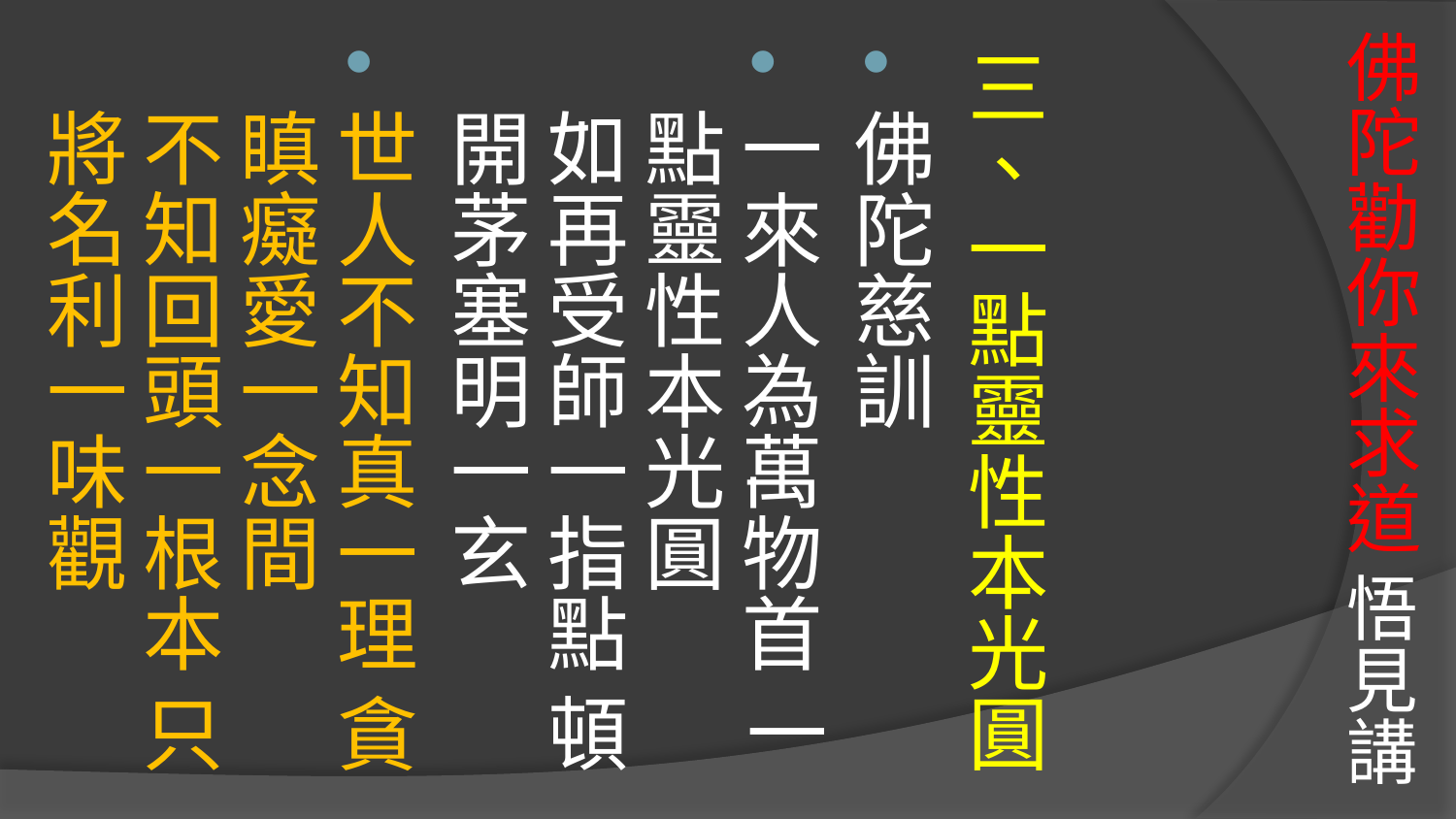

# 佛陀勸你來求道 悟見講
三、一點靈性本光圓
佛陀慈訓
一來人為萬物首 一點靈性本光圓
如再受師一指點 頓開茅塞明一玄
世人不知真一理 貪瞋癡愛一念間
不知回頭一根本 只將名利一味觀